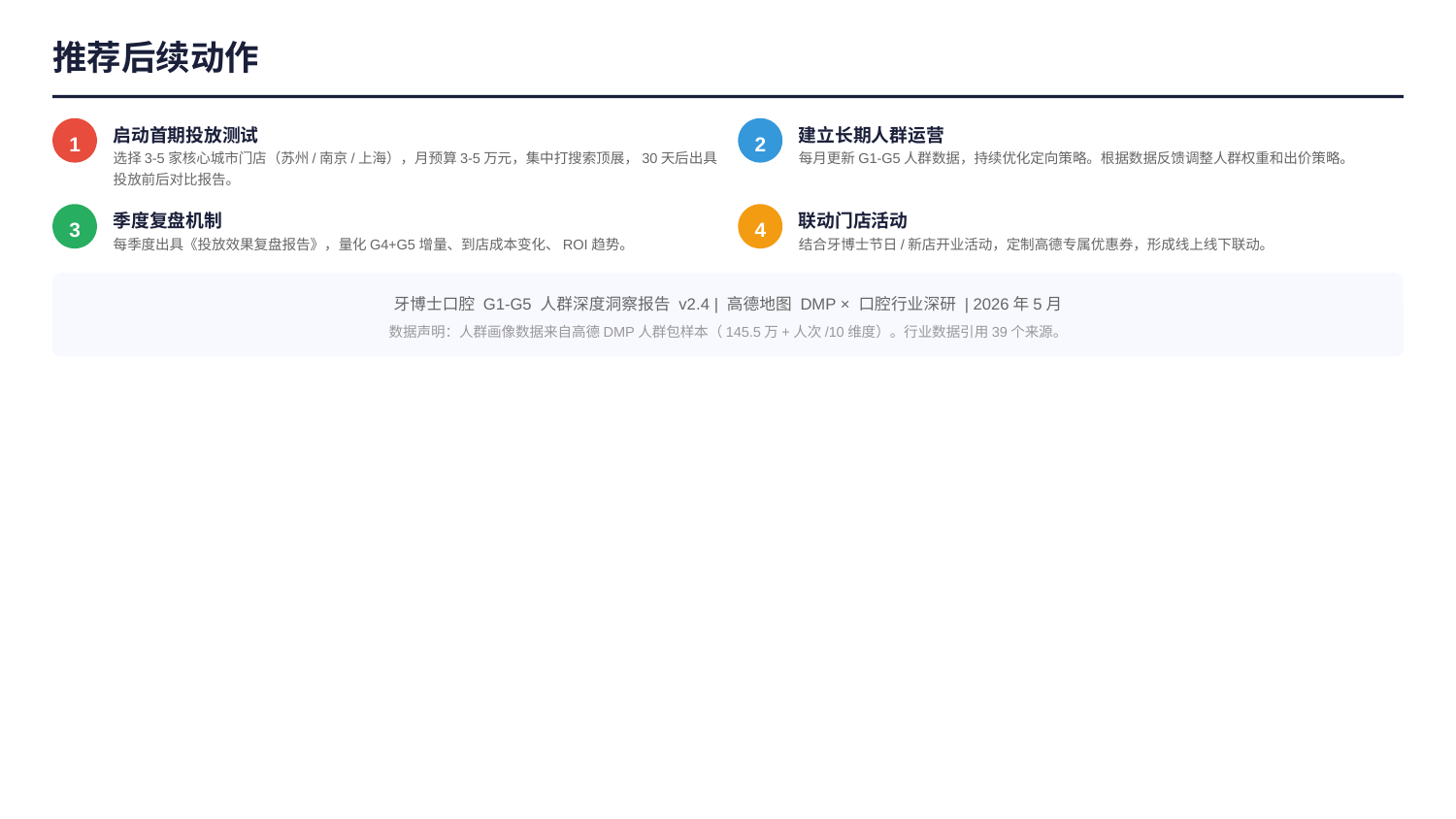

推荐后续动作

启动首期投放测试

建立长期人群运营
1
2
选择3-5家核心城市门店（苏州/南京/上海），月预算3-5万元，集中打搜索顶展，30天后出具投放前后对比报告。
每月更新G1-G5人群数据，持续优化定向策略。根据数据反馈调整人群权重和出价策略。

季度复盘机制

联动门店活动
3
4
每季度出具《投放效果复盘报告》，量化G4+G5增量、到店成本变化、ROI趋势。
结合牙博士节日/新店开业活动，定制高德专属优惠券，形成线上线下联动。

牙博士口腔 G1-G5 人群深度洞察报告 v2.4 | 高德地图 DMP × 口腔行业深研 | 2026年5月
数据声明：人群画像数据来自高德DMP人群包样本（145.5万+人次/10维度）。行业数据引用39个来源。